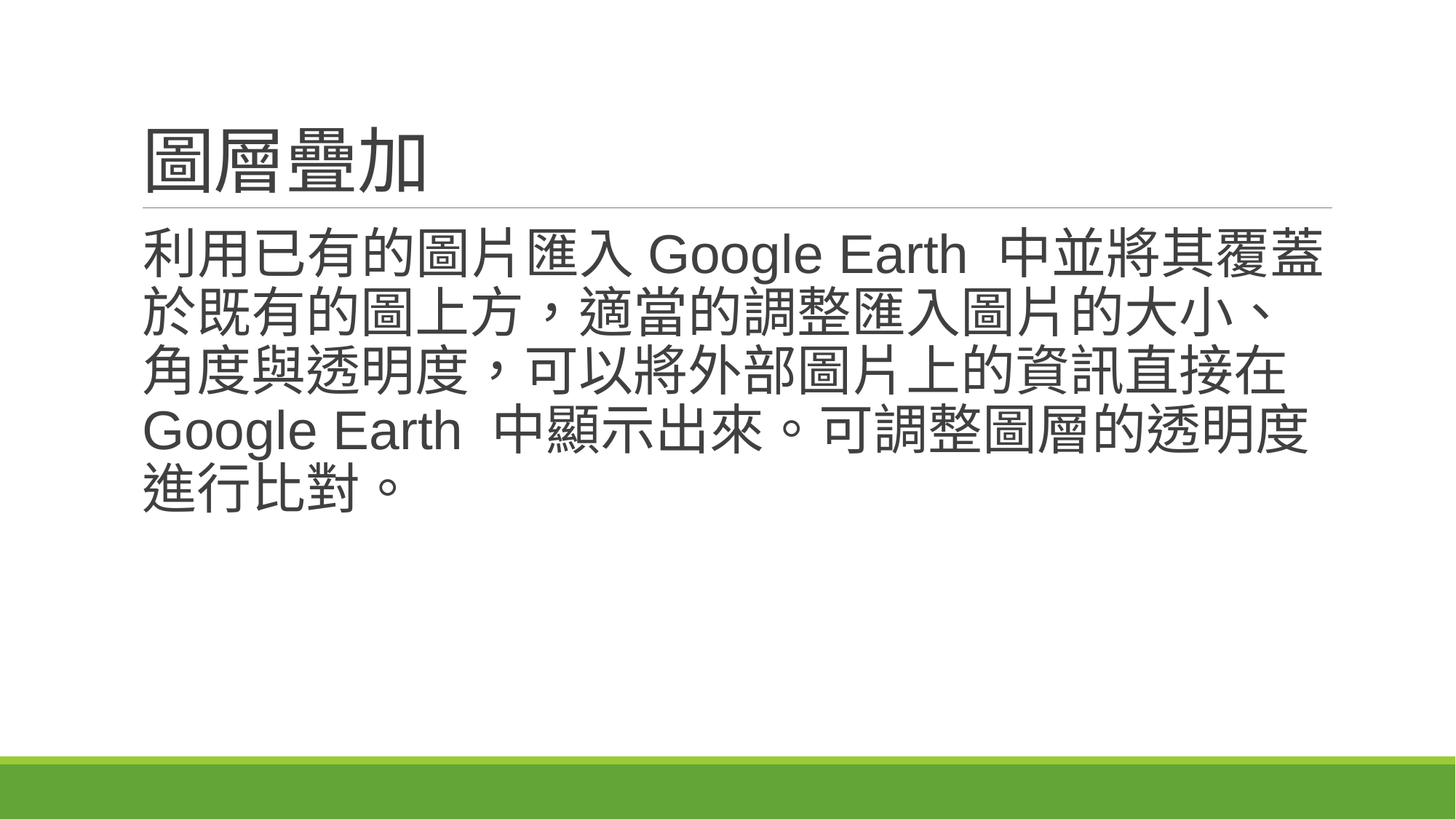

# 圖層疊加
利用已有的圖片匯入Google Earth 中並將其覆蓋於既有的圖上方，適當的調整匯入圖片的大小、角度與透明度，可以將外部圖片上的資訊直接在Google Earth 中顯示出來。可調整圖層的透明度進行比對。